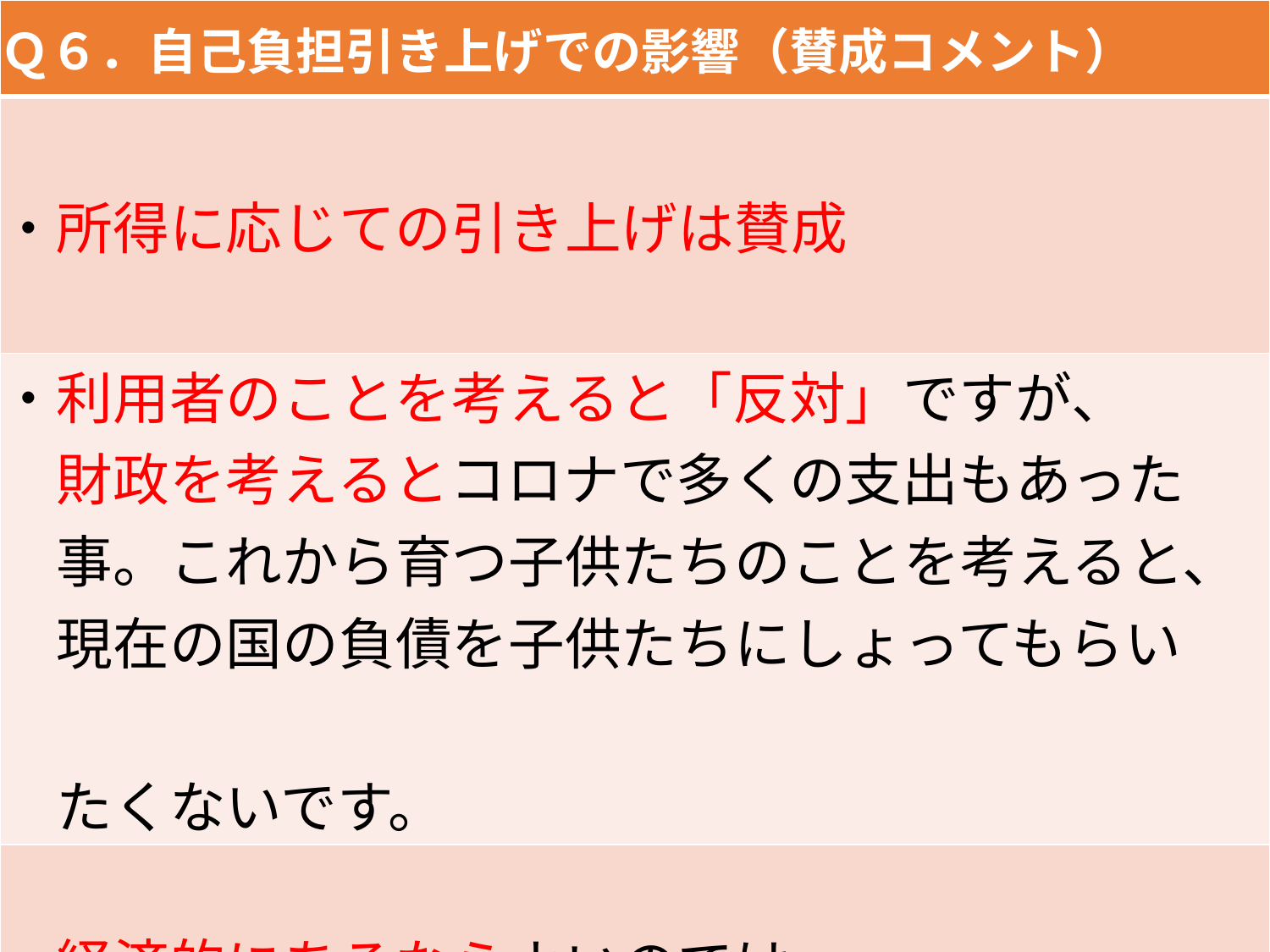

| Ｑ６．自己負担引き上げでの影響（賛成コメント） |
| --- |
| ・所得に応じての引き上げは賛成 |
| ・利用者のことを考えると「反対」ですが、 　財政を考えるとコロナで多くの支出もあった 　事。これから育つ子供たちのことを考えると、 　現在の国の負債を子供たちにしょってもらい　　　 　たくないです。 |
| ・経済的にあるならよいのでは |
10